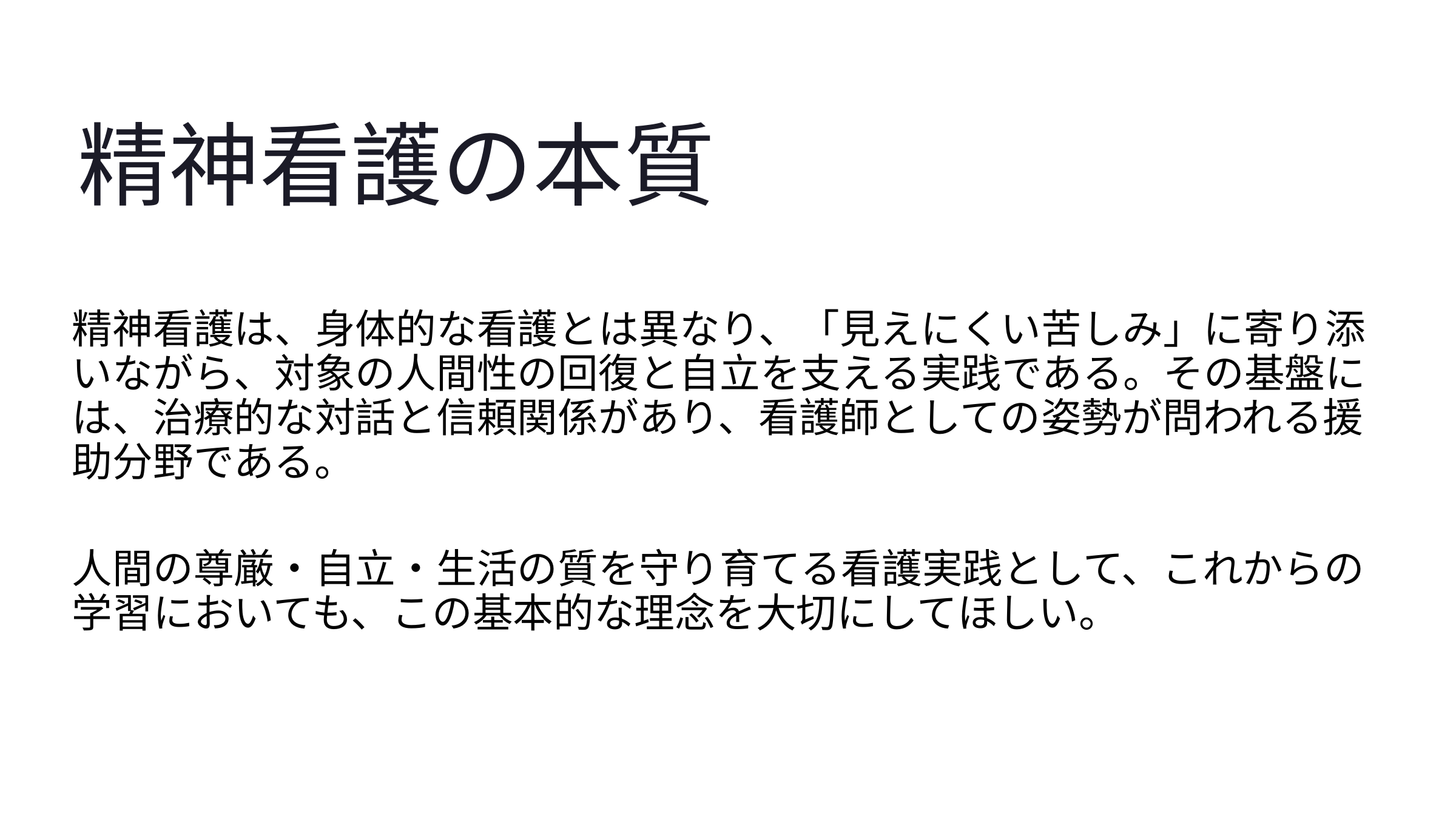

精神看護の本質
精神看護は、身体的な看護とは異なり、「見えにくい苦しみ」に寄り添いながら、対象の人間性の回復と自立を支える実践である。その基盤には、治療的な対話と信頼関係があり、看護師としての姿勢が問われる援助分野である。
人間の尊厳・自立・生活の質を守り育てる看護実践として、これからの学習においても、この基本的な理念を大切にしてほしい。